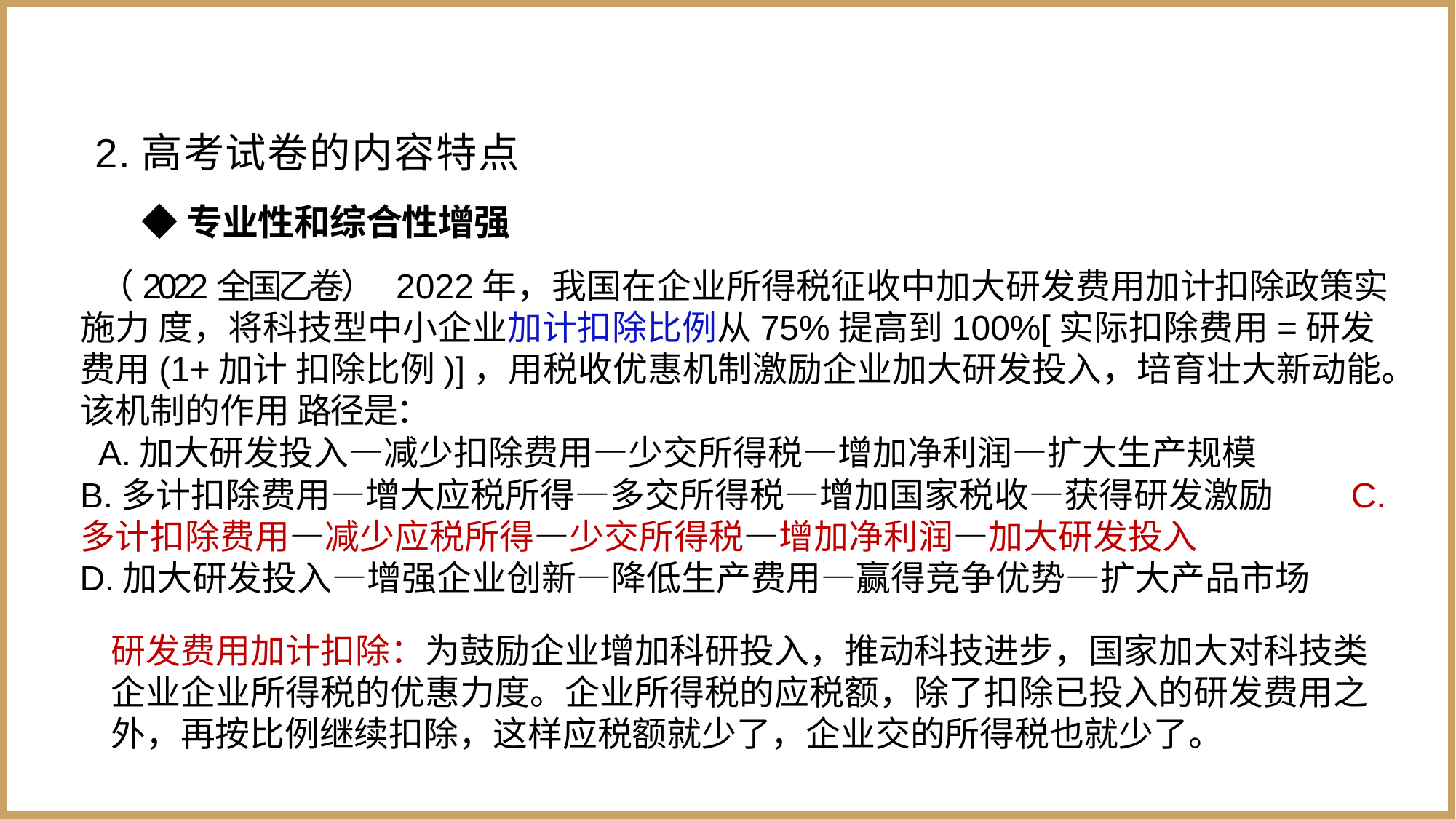

2.高考试卷的内容特点
◆专业性和综合性增强
（2022全国乙卷） 2022年，我国在企业所得税征收中加大研发费用加计扣除政策实施力 度，将科技型中小企业加计扣除比例从75%提高到100%[实际扣除费用=研发费用(1+加计 扣除比例)]，用税收优惠机制激励企业加大研发投入，培育壮大新动能。该机制的作用 路径是：
A.加大研发投入—减少扣除费用—少交所得税—增加净利润—扩大生产规模
B.多计扣除费用—增大应税所得—多交所得税—增加国家税收—获得研发激励         C.多计扣除费用—减少应税所得—少交所得税—增加净利润—加大研发投入
D.加大研发投入—增强企业创新—降低生产费用—赢得竞争优势—扩大产品市场

研发费用加计扣除：为鼓励企业增加科研投入，推动科技进步，国家加大对科技类     企业企业所得税的优惠力度。企业所得税的应税额，除了扣除已投入的研发费用之     外，再按比例继续扣除，这样应税额就少了，企业交的所得税也就少了。